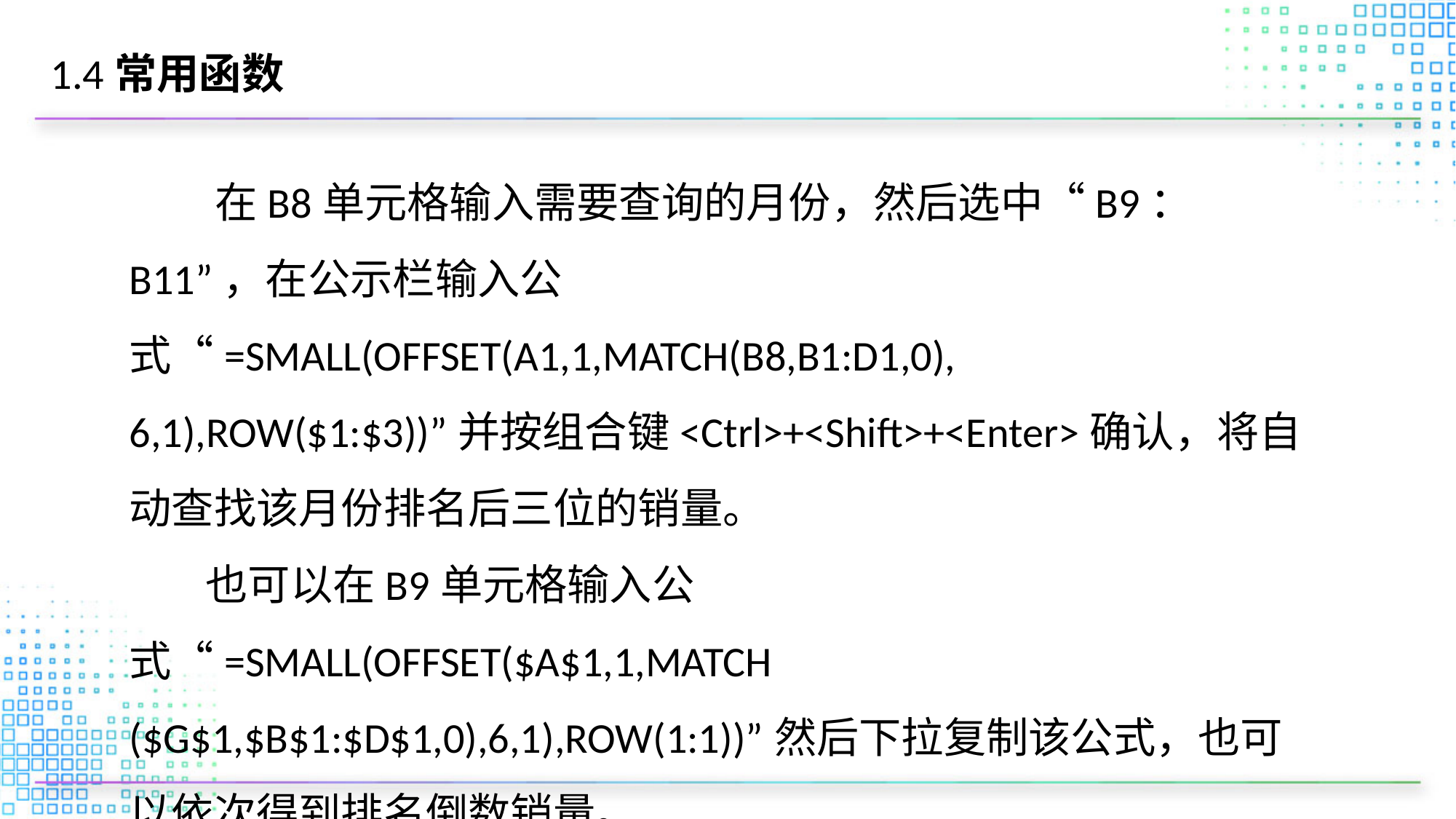

# 1.4常用函数
        在B8单元格输入需要查询的月份，然后选中“B9：B11”，在公示栏输入公式“=SMALL(OFFSET(A1,1,MATCH(B8,B1:D1,0), 6,1),ROW($1:$3))”并按组合键<Ctrl>+<Shift>+<Enter>确认，将自动查找该月份排名后三位的销量。
       也可以在B9单元格输入公式“=SMALL(OFFSET($A$1,1,MATCH ($G$1,$B$1:$D$1,0),6,1),ROW(1:1))”然后下拉复制该公式，也可以依次得到排名倒数销量。